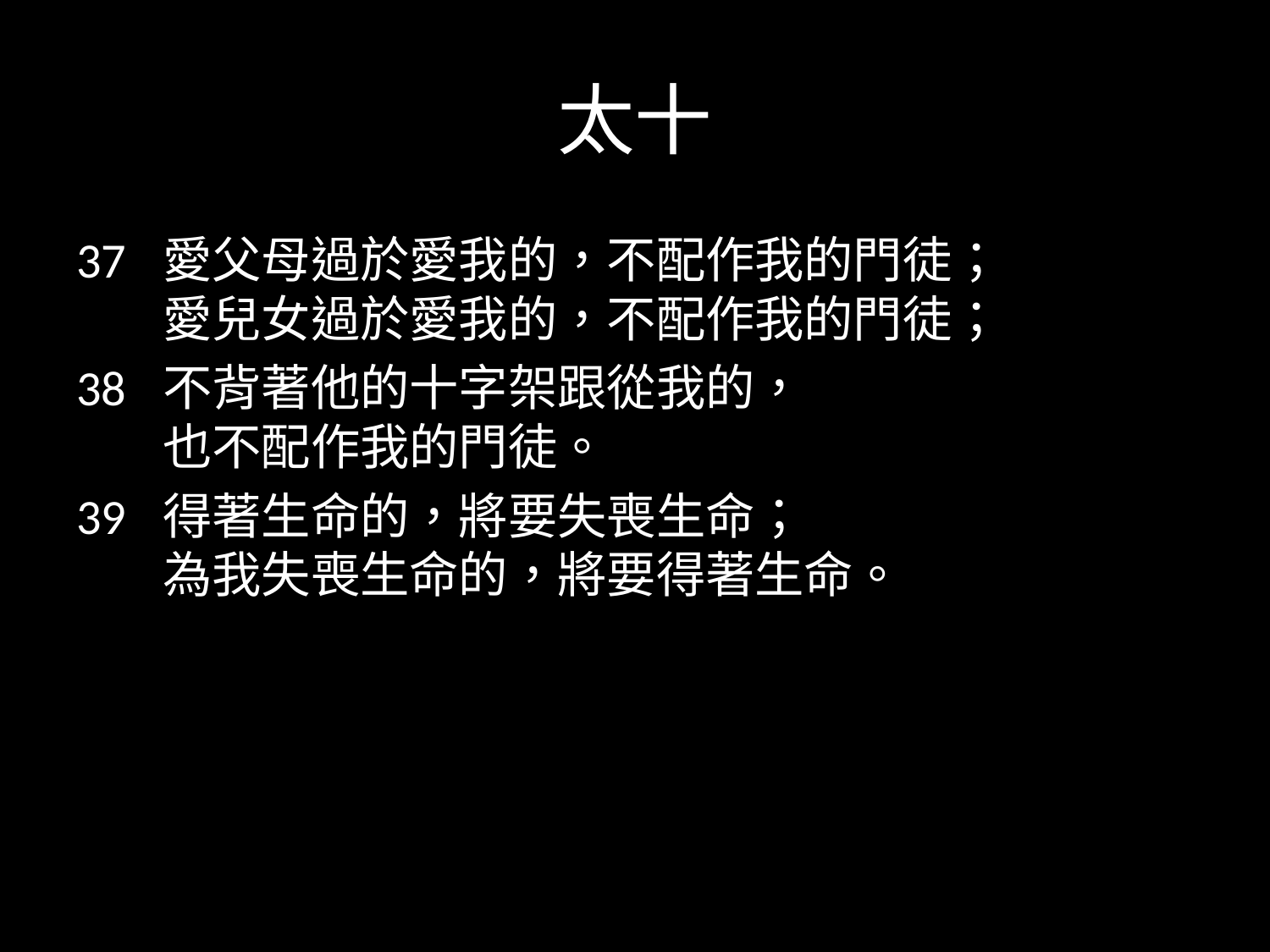

# 太十
37	愛父母過於愛我的，不配作我的門徒；
愛兒女過於愛我的，不配作我的門徒；
38	不背著他的十字架跟從我的，
也不配作我的門徒。
39	得著生命的，將要失喪生命；
為我失喪生命的，將要得著生命。